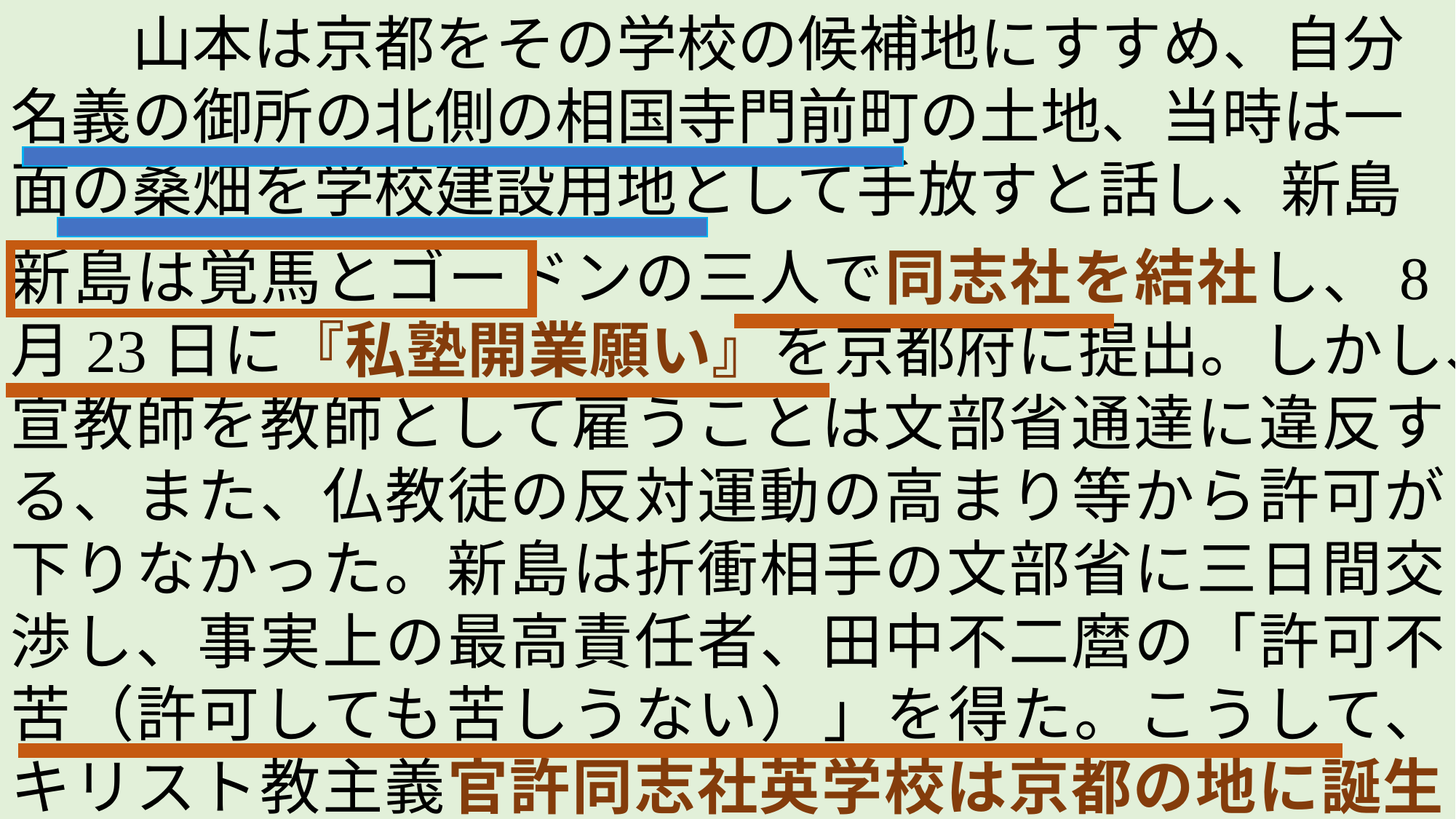

山本は京都をその学校の候補地にすすめ、自分名義の御所の北側の相国寺門前町の土地、当時は一面の桑畑を学校建設用地として手放すと話し、新島もこれに同意した。

新島は覚馬とゴードンの三人で同志社を結社し、8月23日に『私塾開業願い』を京都府に提出。しかし、宣教師を教師として雇うことは文部省通達に違反する、また、仏教徒の反対運動の高まり等から許可が下りなかった。新島は折衝相手の文部省に三日間交渉し、事実上の最高責任者、田中不二麿の「許可不苦（許可しても苦しうない）」を得た。こうして、キリスト教主義官許同志社英学校は京都の地に誕生した（1875年9月4日認可）。